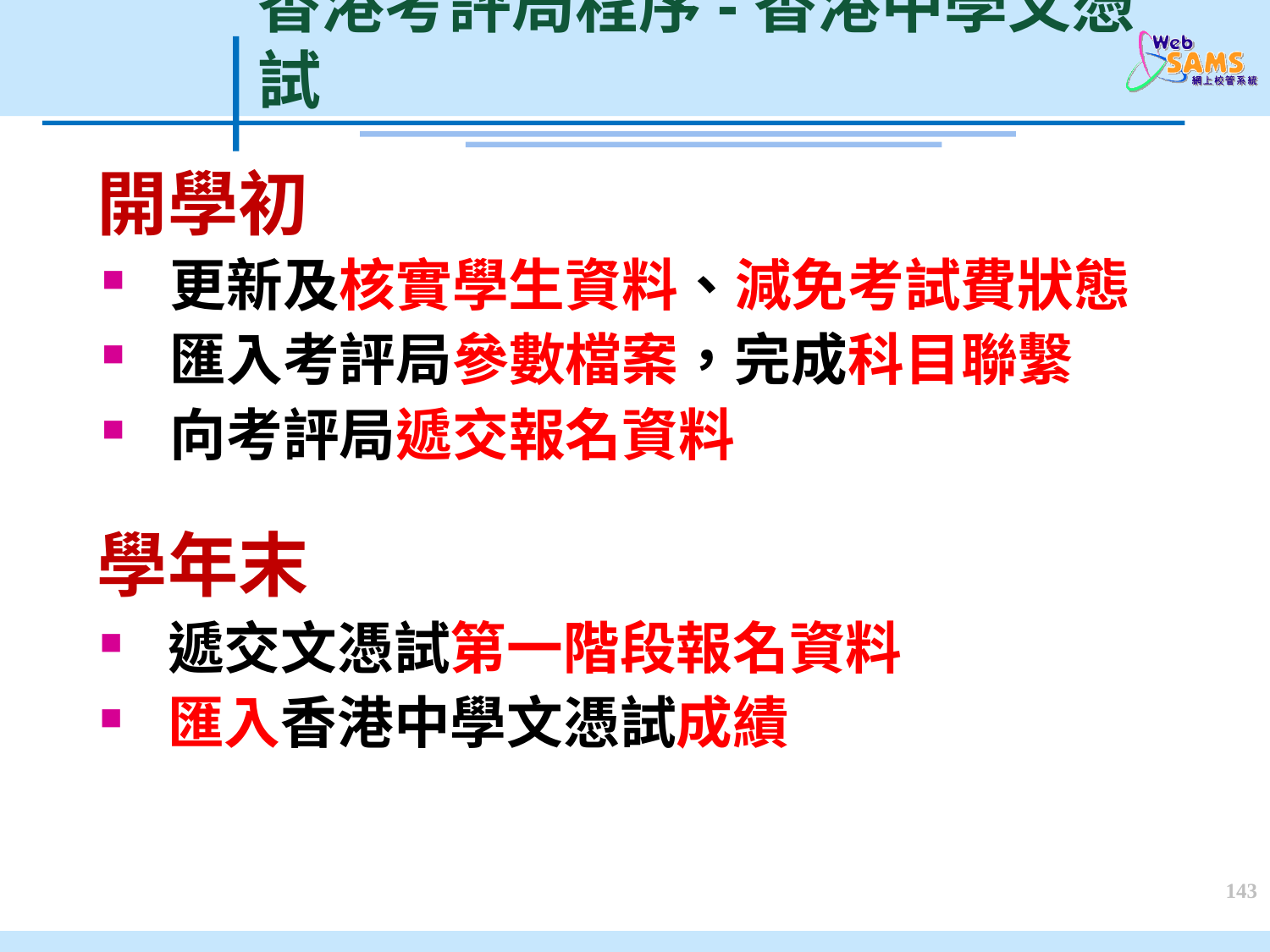

# 香港考評局程序-香港中學文憑試
開學初
更新及核實學生資料、減免考試費狀態
匯入考評局參數檔案，完成科目聯繫
向考評局遞交報名資料

學年末
遞交文憑試第一階段報名資料
匯入香港中學文憑試成績
143